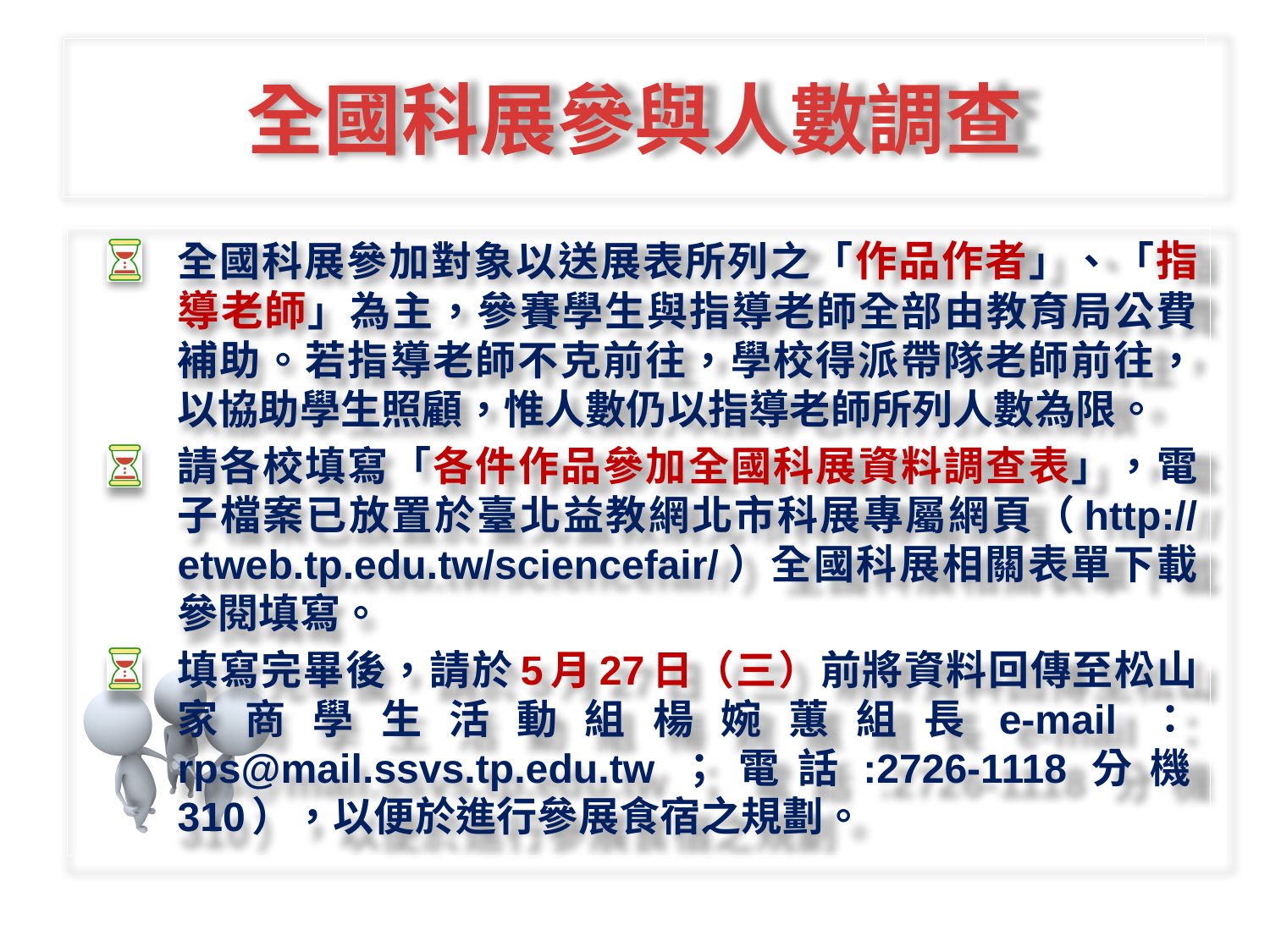

# 全國科展參與人數調查
全國科展參加對象以送展表所列之「作品作者」、「指導老師」為主，參賽學生與指導老師全部由教育局公費補助。若指導老師不克前往，學校得派帶隊老師前往，以協助學生照顧，惟人數仍以指導老師所列人數為限。
請各校填寫「各件作品參加全國科展資料調查表」，電子檔案已放置於臺北益教網北市科展專屬網頁（http://etweb.tp.edu.tw/sciencefair/）全國科展相關表單下載參閱填寫。
填寫完畢後，請於5月27日（三）前將資料回傳至松山家商學生活動組楊婉蕙組長e-mail：rps@mail.ssvs.tp.edu.tw；電話:2726-1118分機310），以便於進行參展食宿之規劃。